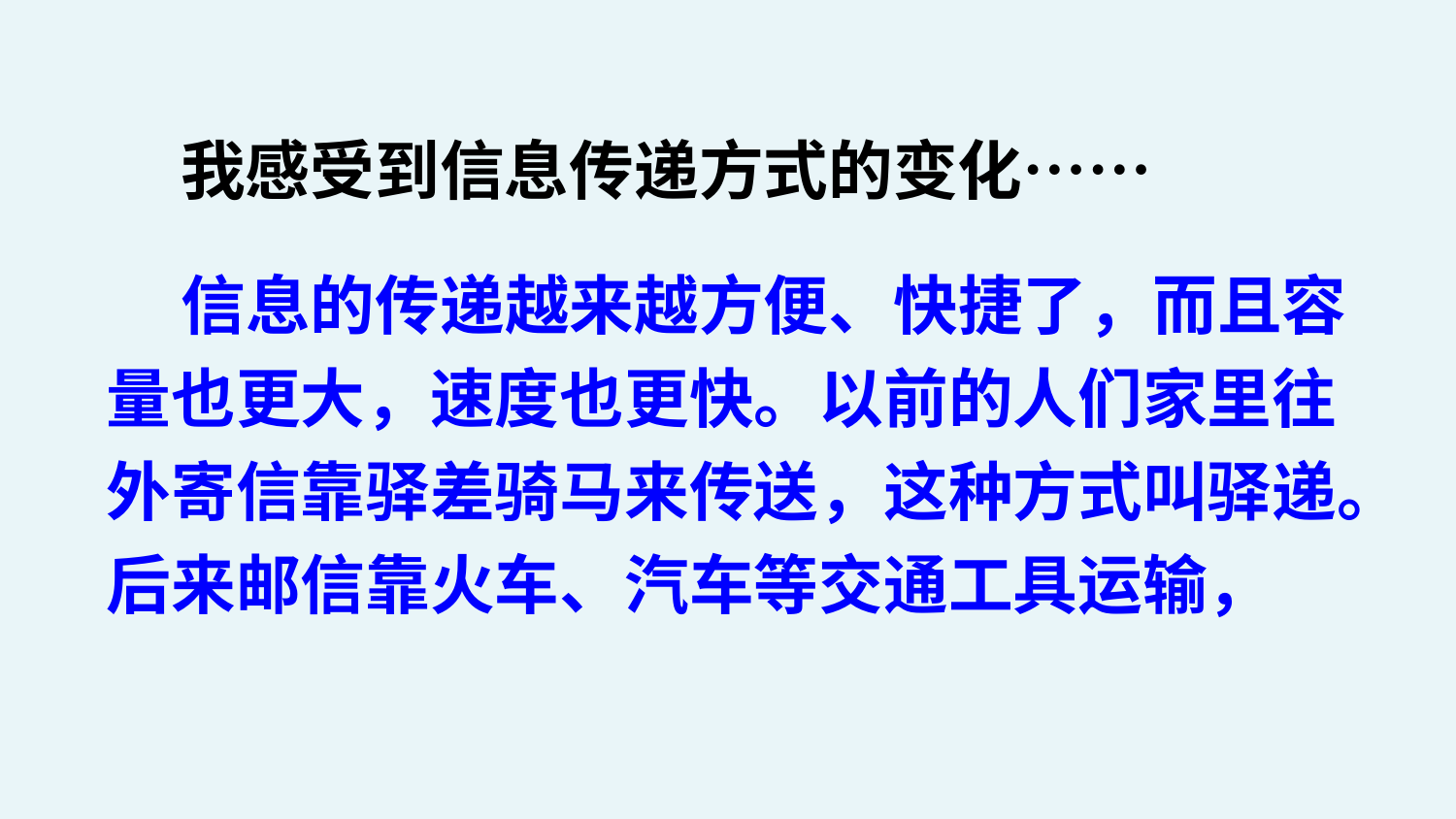

我感受到信息传递方式的变化……
    信息的传递越来越方便、快捷了，而且容量也更大，速度也更快。以前的人们家里往外寄信靠驿差骑马来传送，这种方式叫驿递。后来邮信靠火车、汽车等交通工具运输，